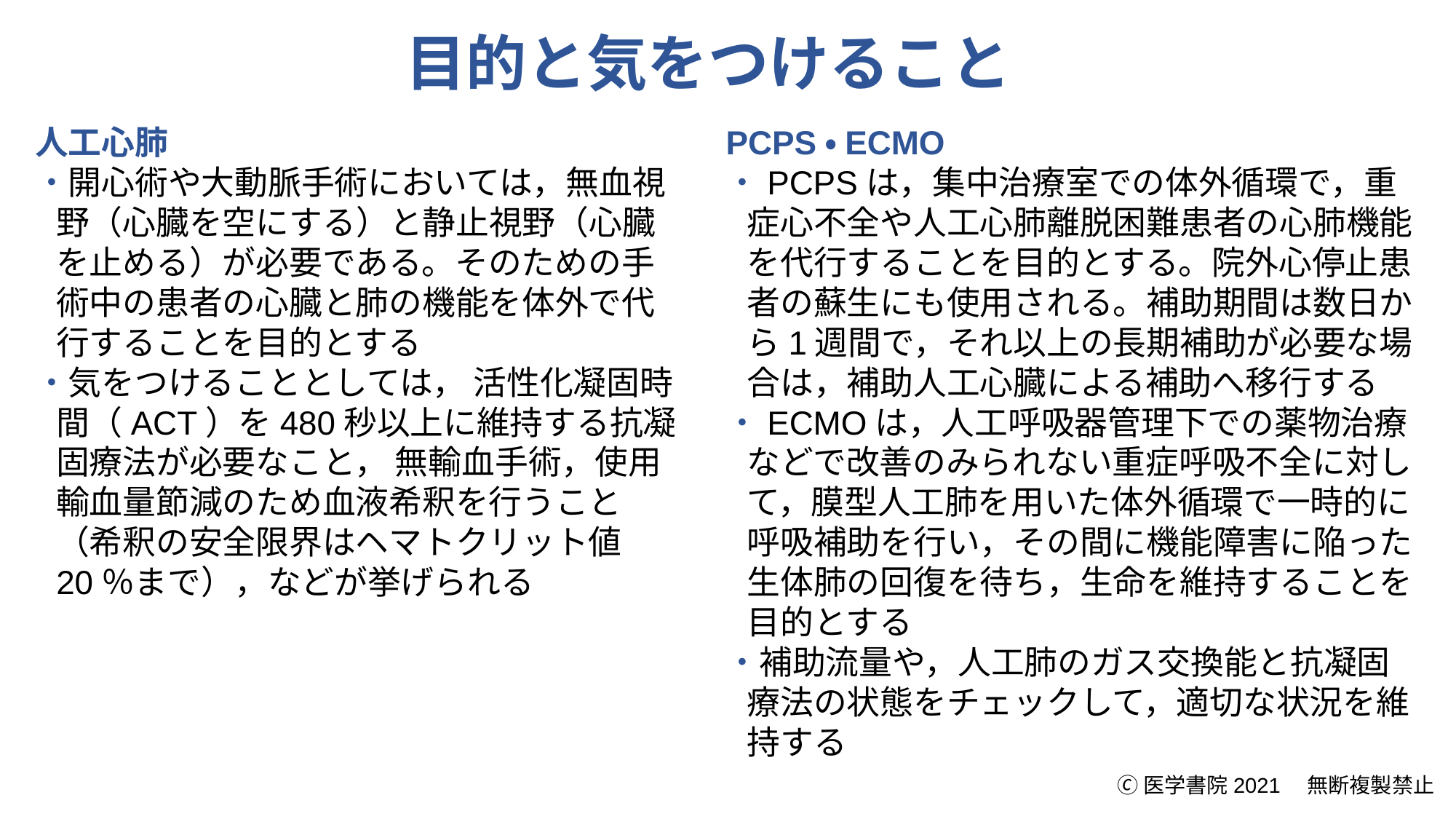

目的と気をつけること
人工心肺
・開心術や大動脈手術においては，無血視野（心臓を空にする）と静止視野（心臓を止める）が必要である。そのための手術中の患者の心臓と肺の機能を体外で代行することを目的とする
・気をつけることとしては， 活性化凝固時間（ACT）を480秒以上に維持する抗凝固療法が必要なこと， 無輸血手術，使用輸血量節減のため血液希釈を行うこと（希釈の安全限界はヘマトクリット値20％まで），などが挙げられる
PCPS・ECMO
・PCPSは，集中治療室での体外循環で，重症心不全や人工心肺離脱困難患者の心肺機能を代行することを目的とする。院外心停止患者の蘇生にも使用される。補助期間は数日から1週間で，それ以上の長期補助が必要な場合は，補助人工心臓による補助へ移行する
・ECMOは，人工呼吸器管理下での薬物治療などで改善のみられない重症呼吸不全に対して，膜型人工肺を用いた体外循環で一時的に呼吸補助を行い，その間に機能障害に陥った生体肺の回復を待ち，生命を維持することを目的とする
・補助流量や，人工肺のガス交換能と抗凝固療法の状態をチェックして，適切な状況を維持する
🄫医学書院2021　無断複製禁止